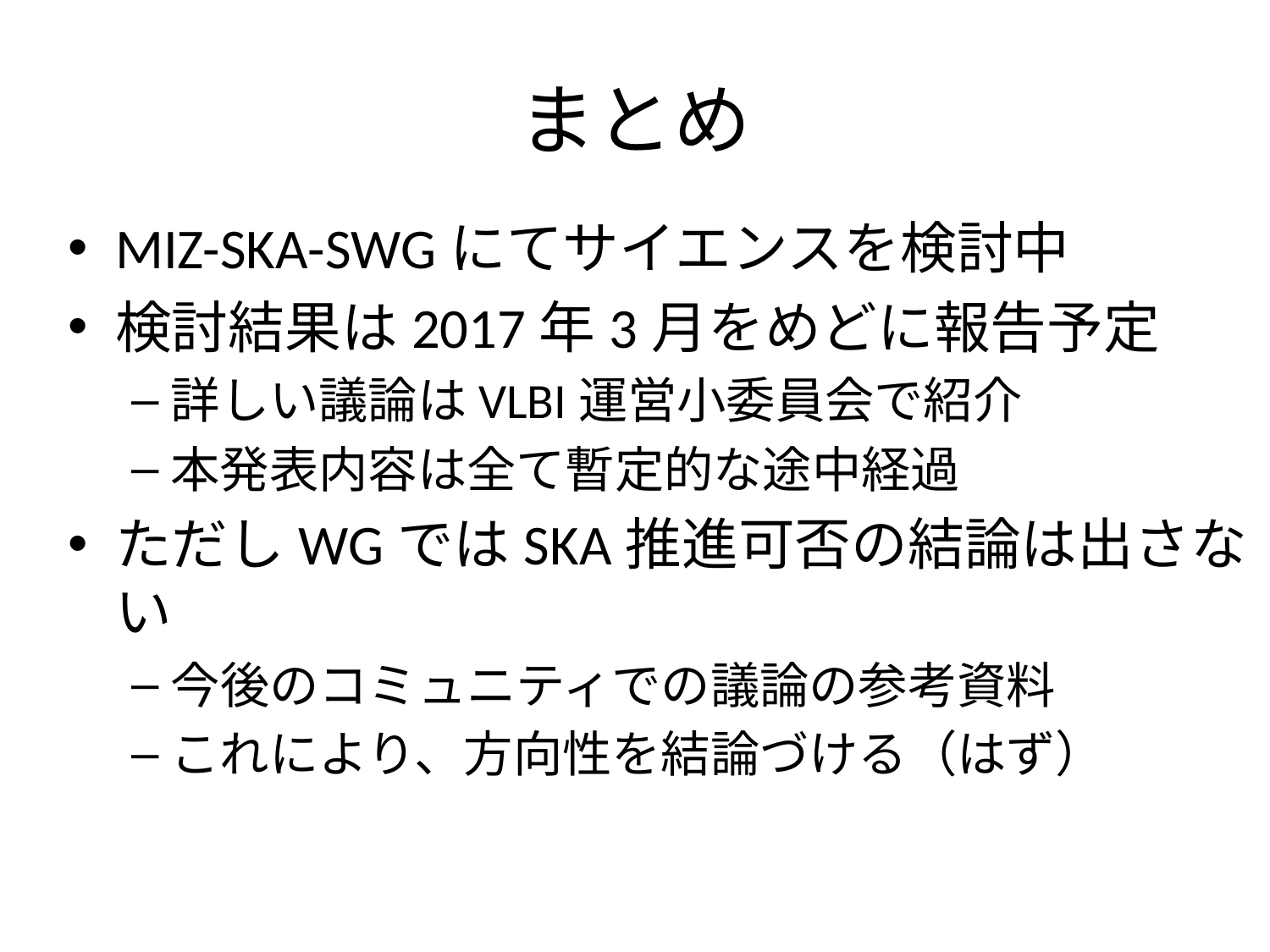

# まとめ
MIZ-SKA-SWGにてサイエンスを検討中
検討結果は2017年3月をめどに報告予定
詳しい議論はVLBI運営小委員会で紹介
本発表内容は全て暫定的な途中経過
ただしWGではSKA推進可否の結論は出さない
今後のコミュニティでの議論の参考資料
これにより、方向性を結論づける（はず）